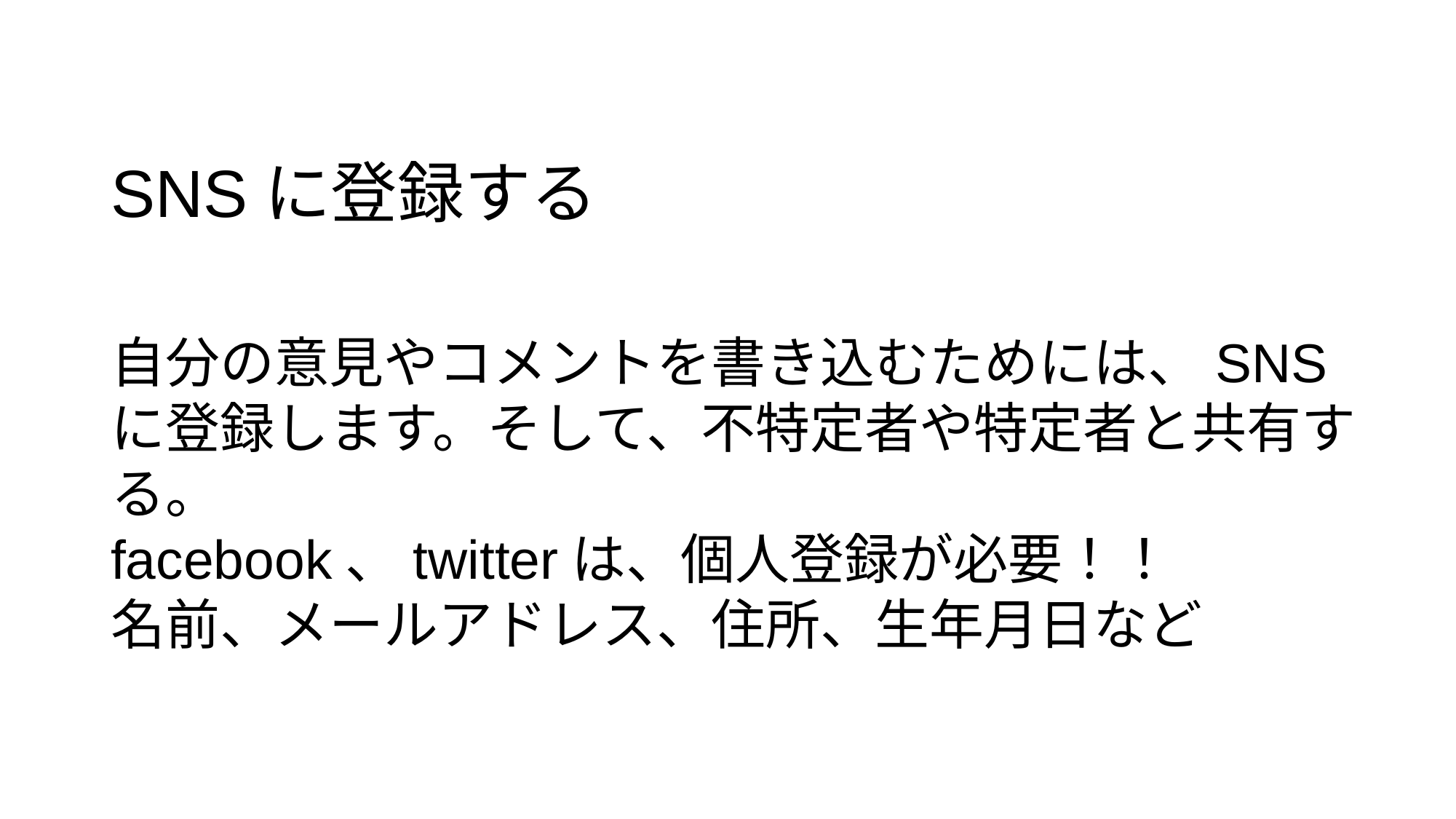

# SNSに登録する
自分の意見やコメントを書き込むためには、SNSに登録します。そして、不特定者や特定者と共有する。
facebook、twitterは、個人登録が必要！！
名前、メールアドレス、住所、生年月日など